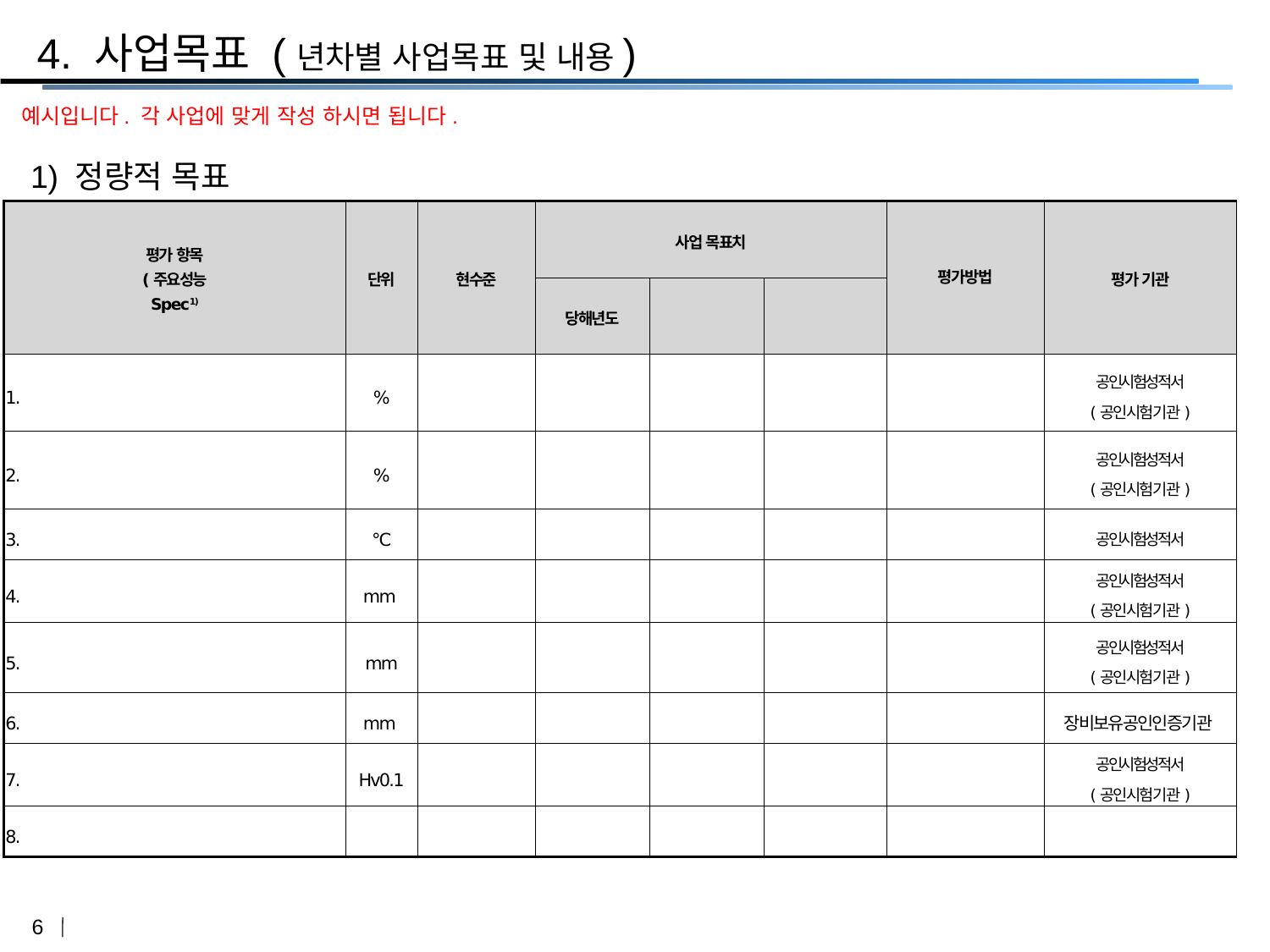

4. 사업목표 (년차별 사업목표 및 내용)
예시입니다. 각 사업에 맞게 작성 하시면 됩니다.
1) 정량적 목표
| 평가 항목 (주요성능 Spec1) | 단위 | 현수준 | 사업 목표치 |  |  | 평가방법 | 평가 기관 |
| --- | --- | --- | --- | --- | --- | --- | --- |
|  |  |  | 당해년도 |  |  |  |  |
| 1. | % |  |  |  |  |  | 공인시험성적서 (공인시험기관) |
| 2. | % |  |  |  |  |  | 공인시험성적서 (공인시험기관) |
| 3. | ℃ |  |  |  |  |  | 공인시험성적서 |
| 4. | mm |  |  |  |  |  | 공인시험성적서 (공인시험기관) |
| 5. | mm |  |  |  |  |  | 공인시험성적서 (공인시험기관) |
| 6. | mm |  |  |  |  |  | 장비보유공인인증기관 |
| 7. | Hv0.1 |  |  |  |  |  | 공인시험성적서 (공인시험기관) |
| 8. |  |  |  |  |  |  |  |